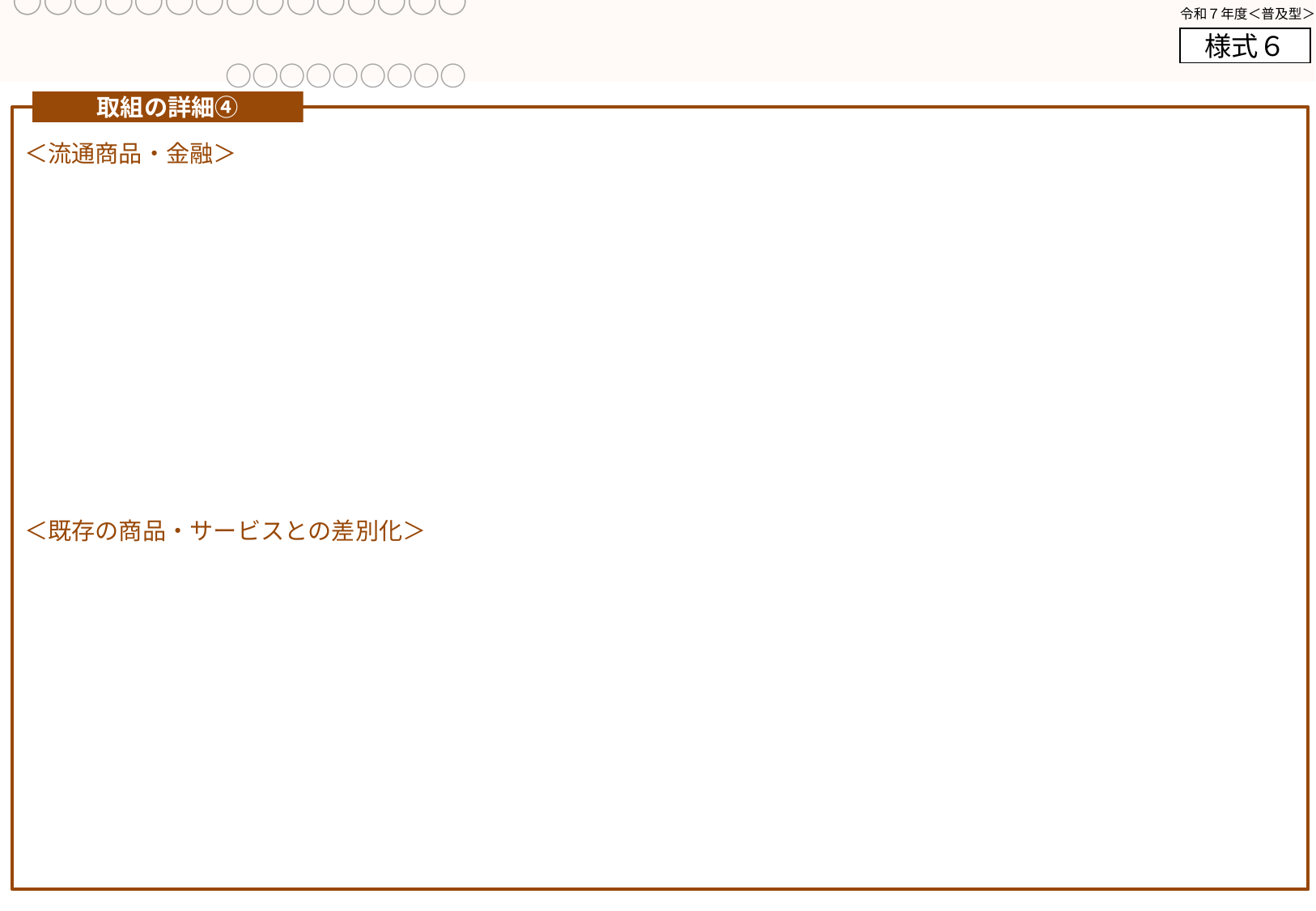

# ○○○○○○○○○○○○○○○ 　　　　　　　　　　　　　　　　　　　　　　　　　　　　　　　　　　　　　　　　　　　　○○○○○○○○○
取組の詳細④

＜流通商品・金融＞

＜既存の商品・サービスとの差別化＞

開発する商品の詳細（住宅ローンを例とすると、金利、融資期間、借入上限額、その他融資条件等）を記載してください
取り組みによるメリットや、どのような新しい価値を提供することができるかを記載してください。